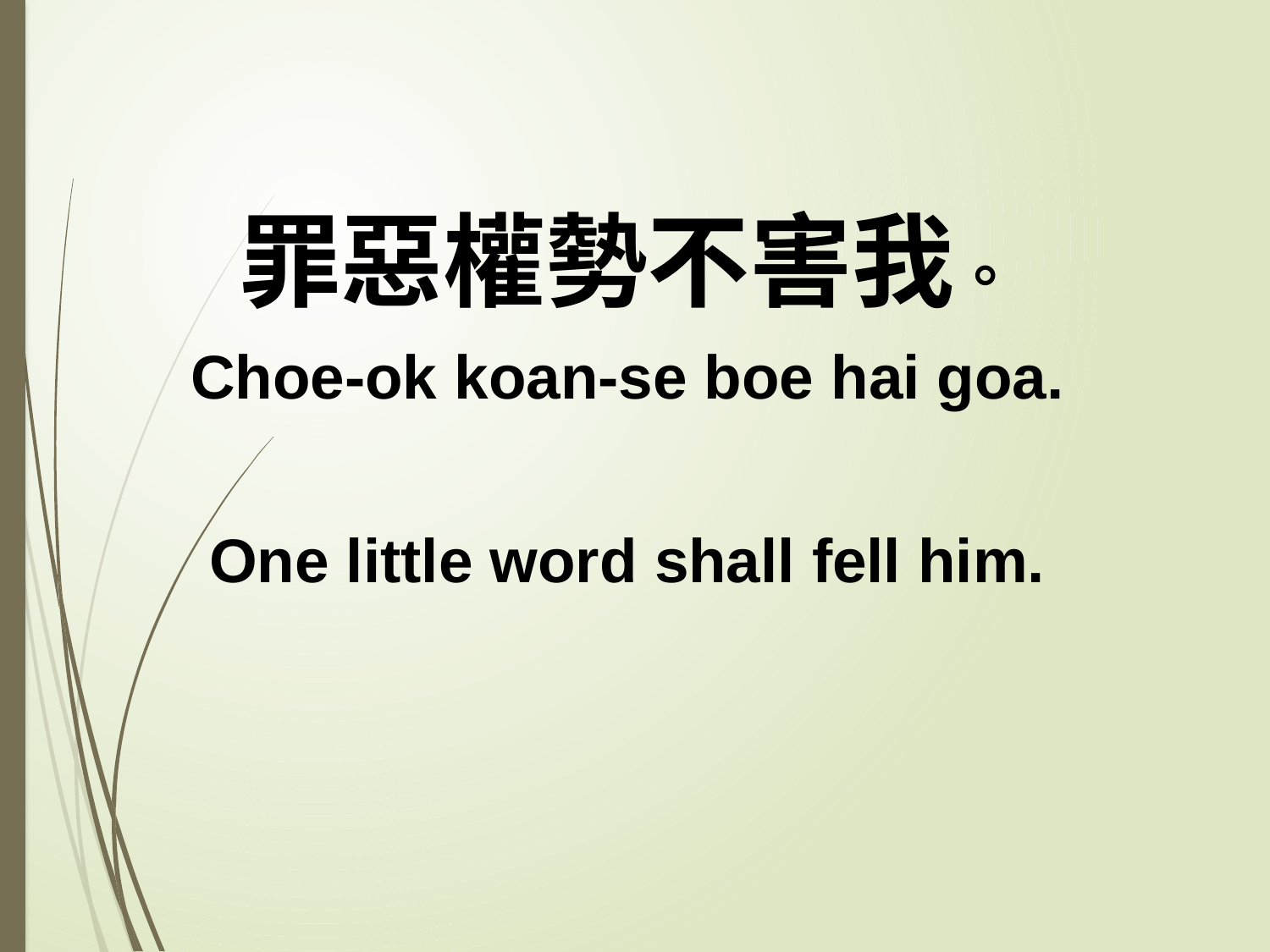

罪惡權勢不害我。
Choe-ok koan-se boe hai goa.

One little word shall fell him.